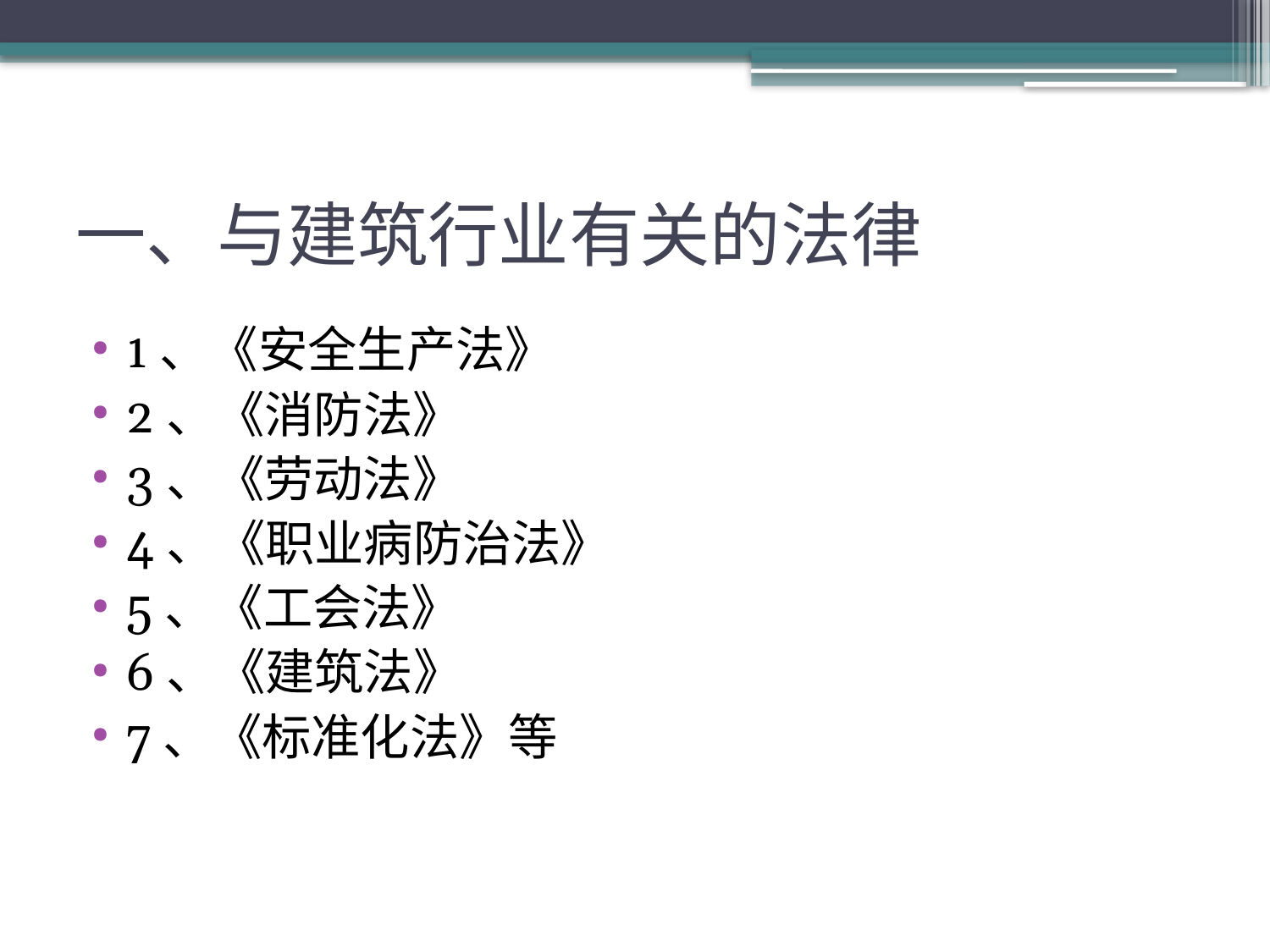

# 一、与建筑行业有关的法律
1、《安全生产法》
2、《消防法》
3、《劳动法》
4、《职业病防治法》
5、《工会法》
6、《建筑法》
7、《标准化法》等